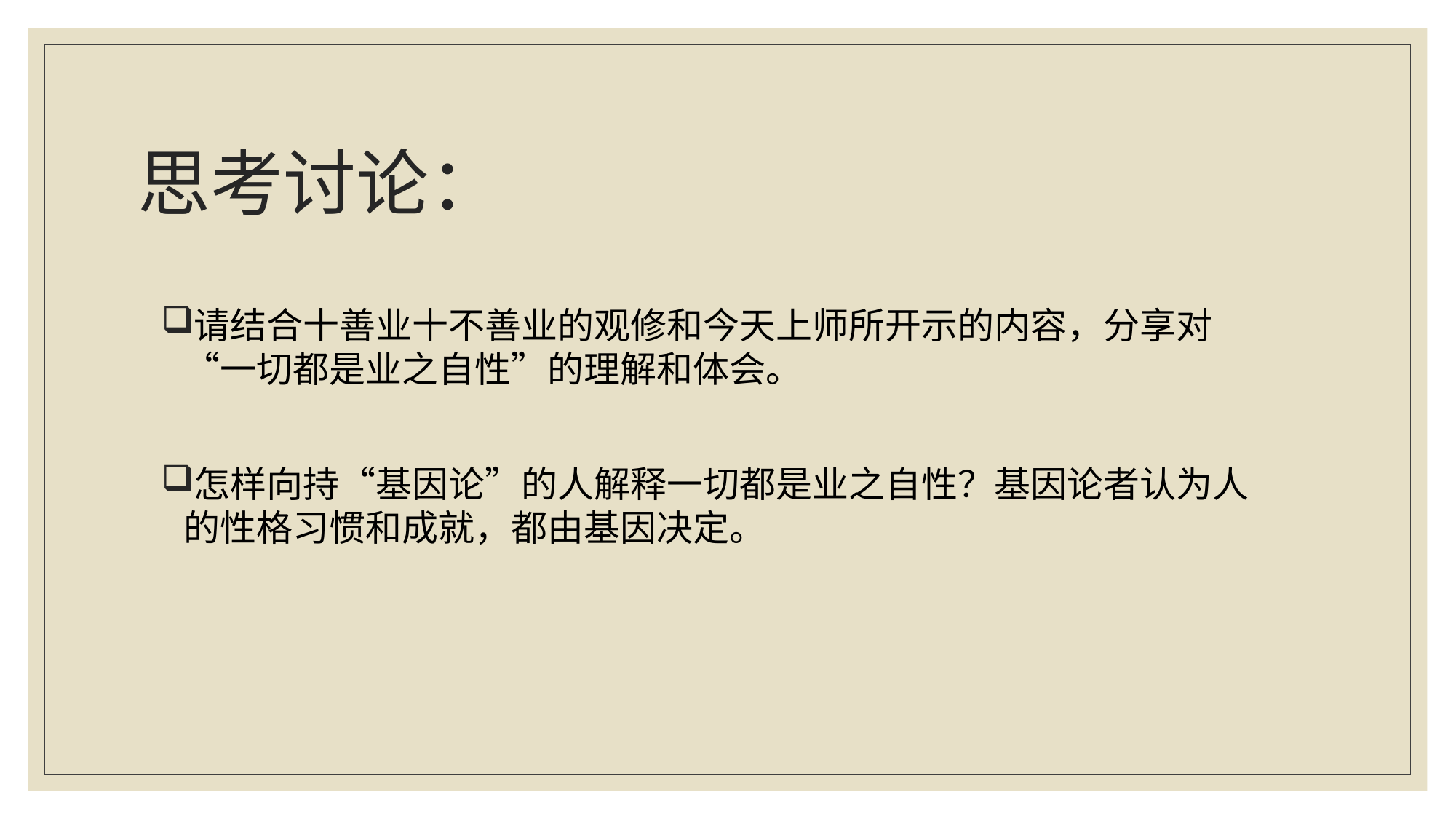

# 思考讨论：
请结合十善业十不善业的观修和今天上师所开示的内容，分享对“一切都是业之自性”的理解和体会。

怎样向持“基因论”的人解释一切都是业之自性？基因论者认为人的性格习惯和成就，都由基因决定。